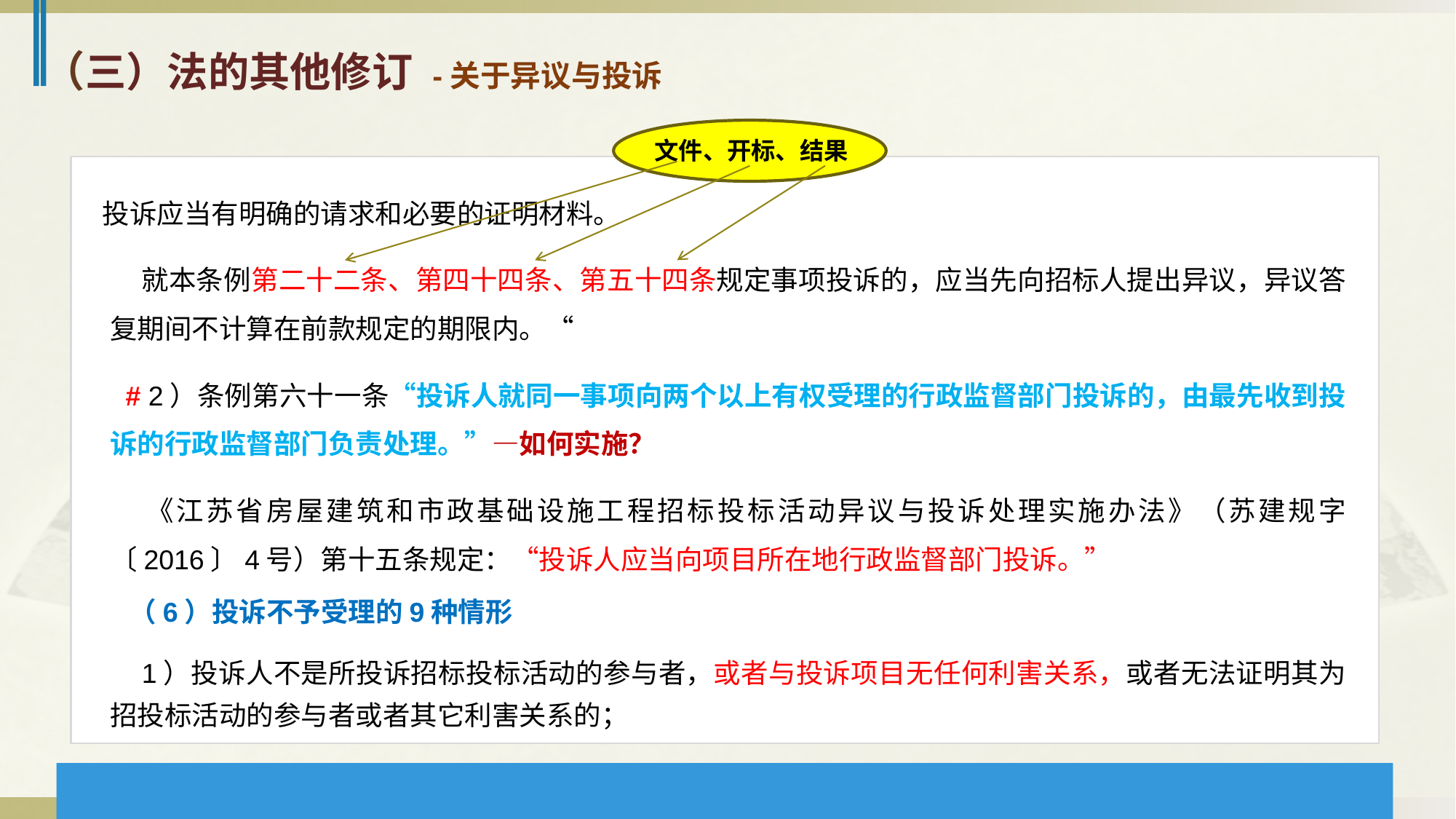

（三）法的其他修订 -关于异议与投诉

文件、开标、结果

投诉应当有明确的请求和必要的证明材料。
    就本条例第二十二条、第四十四条、第五十四条规定事项投诉的，应当先向招标人提出异议，异议答复期间不计算在前款规定的期限内。“
  # 2）条例第六十一条“投诉人就同一事项向两个以上有权受理的行政监督部门投诉的，由最先收到投诉的行政监督部门负责处理。”—如何实施？
   《江苏省房屋建筑和市政基础设施工程招标投标活动异议与投诉处理实施办法》（苏建规字〔2016〕4号）第十五条规定：“投诉人应当向项目所在地行政监督部门投诉。”
  （6）投诉不予受理的9种情形
    1）投诉人不是所投诉招标投标活动的参与者，或者与投诉项目无任何利害关系，或者无法证明其为招投标活动的参与者或者其它利害关系的；